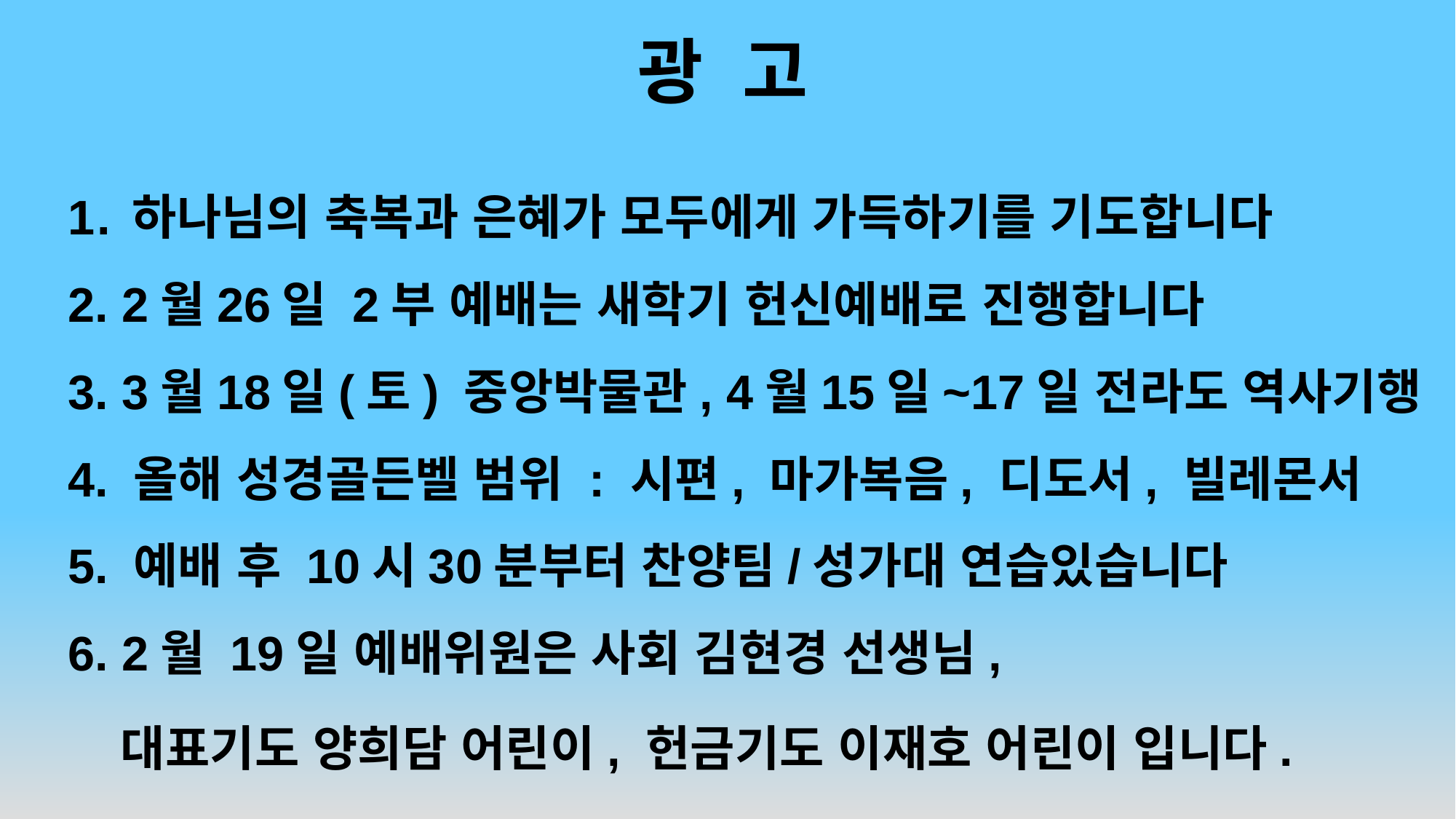

# 광  고
하나님의 축복과 은혜가 모두에게 가득하기를 기도합니다
2. 2월26일 2부 예배는 새학기 헌신예배로 진행합니다
3. 3월18일(토) 중앙박물관, 4월15일~17일 전라도 역사기행
4. 올해 성경골든벨 범위 : 시편, 마가복음, 디도서, 빌레몬서
5. 예배 후 10시30분부터 찬양팀/성가대 연습있습니다
6. 2월 19일 예배위원은 사회 김현경 선생님,
   대표기도 양희담 어린이, 헌금기도 이재호 어린이 입니다.